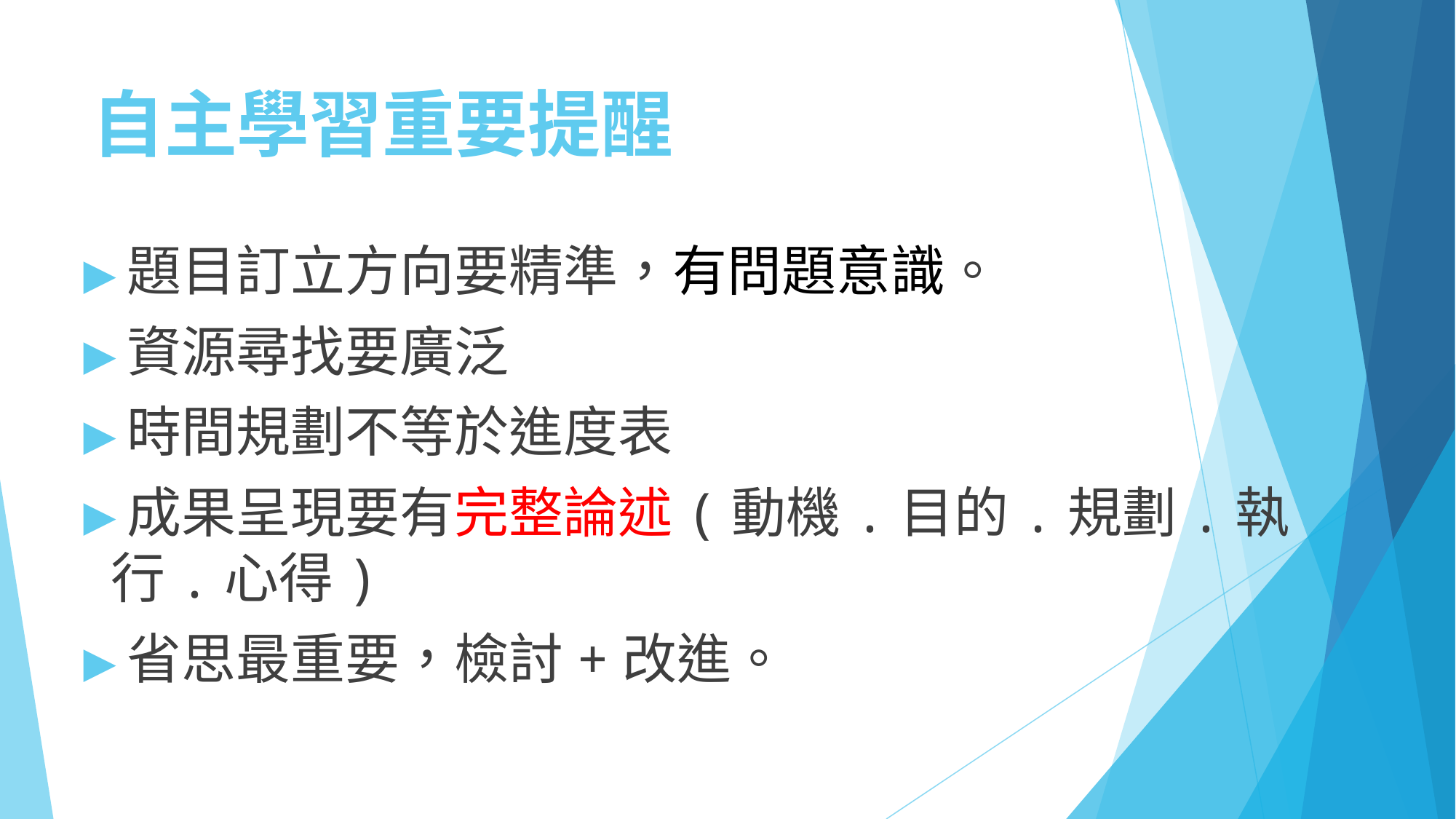

# 自主學習重要提醒
題目訂立方向要精準，有問題意識。
資源尋找要廣泛
時間規劃不等於進度表
成果呈現要有完整論述(動機.目的.規劃.執行.心得)
省思最重要，檢討+改進。